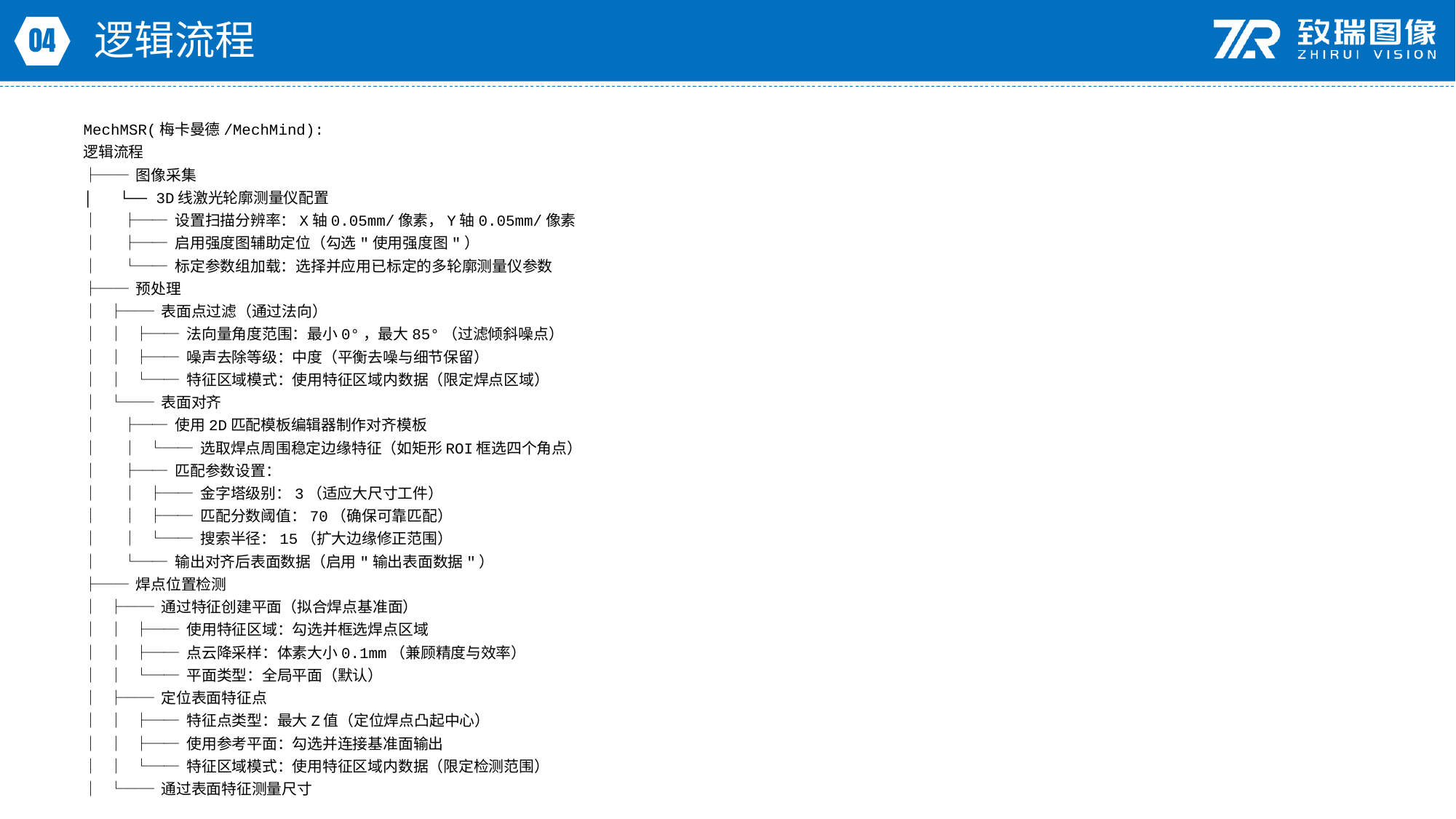

逻辑流程
04

MechMSR(梅卡曼德/MechMind):
逻辑流程
├── 图像采集
│   └── 3D线激光轮廓测量仪配置
│       ├── 设置扫描分辨率：X轴0.05mm/像素，Y轴0.05mm/像素
│       ├── 启用强度图辅助定位（勾选"使用强度图"）
│       └── 标定参数组加载：选择并应用已标定的多轮廓测量仪参数
├── 预处理
│   ├── 表面点过滤（通过法向）
│   │   ├── 法向量角度范围：最小0°，最大85°（过滤倾斜噪点）
│   │   ├── 噪声去除等级：中度（平衡去噪与细节保留）
│   │   └── 特征区域模式：使用特征区域内数据（限定焊点区域）
│   └── 表面对齐
│       ├── 使用2D匹配模板编辑器制作对齐模板
│       │   └── 选取焊点周围稳定边缘特征（如矩形ROI框选四个角点）
│       ├── 匹配参数设置：
│       │   ├── 金字塔级别：3（适应大尺寸工件）
│       │   ├── 匹配分数阈值：70（确保可靠匹配）
│       │   └── 搜索半径：15（扩大边缘修正范围）
│       └── 输出对齐后表面数据（启用"输出表面数据"）
├── 焊点位置检测
│   ├── 通过特征创建平面（拟合焊点基准面）
│   │   ├── 使用特征区域：勾选并框选焊点区域
│   │   ├── 点云降采样：体素大小0.1mm（兼顾精度与效率）
│   │   └── 平面类型：全局平面（默认）
│   ├── 定位表面特征点
│   │   ├── 特征点类型：最大Z值（定位焊点凸起中心）
│   │   ├── 使用参考平面：勾选并连接基准面输出
│   │   └── 特征区域模式：使用特征区域内数据（限定检测范围）
│   └── 通过表面特征测量尺寸